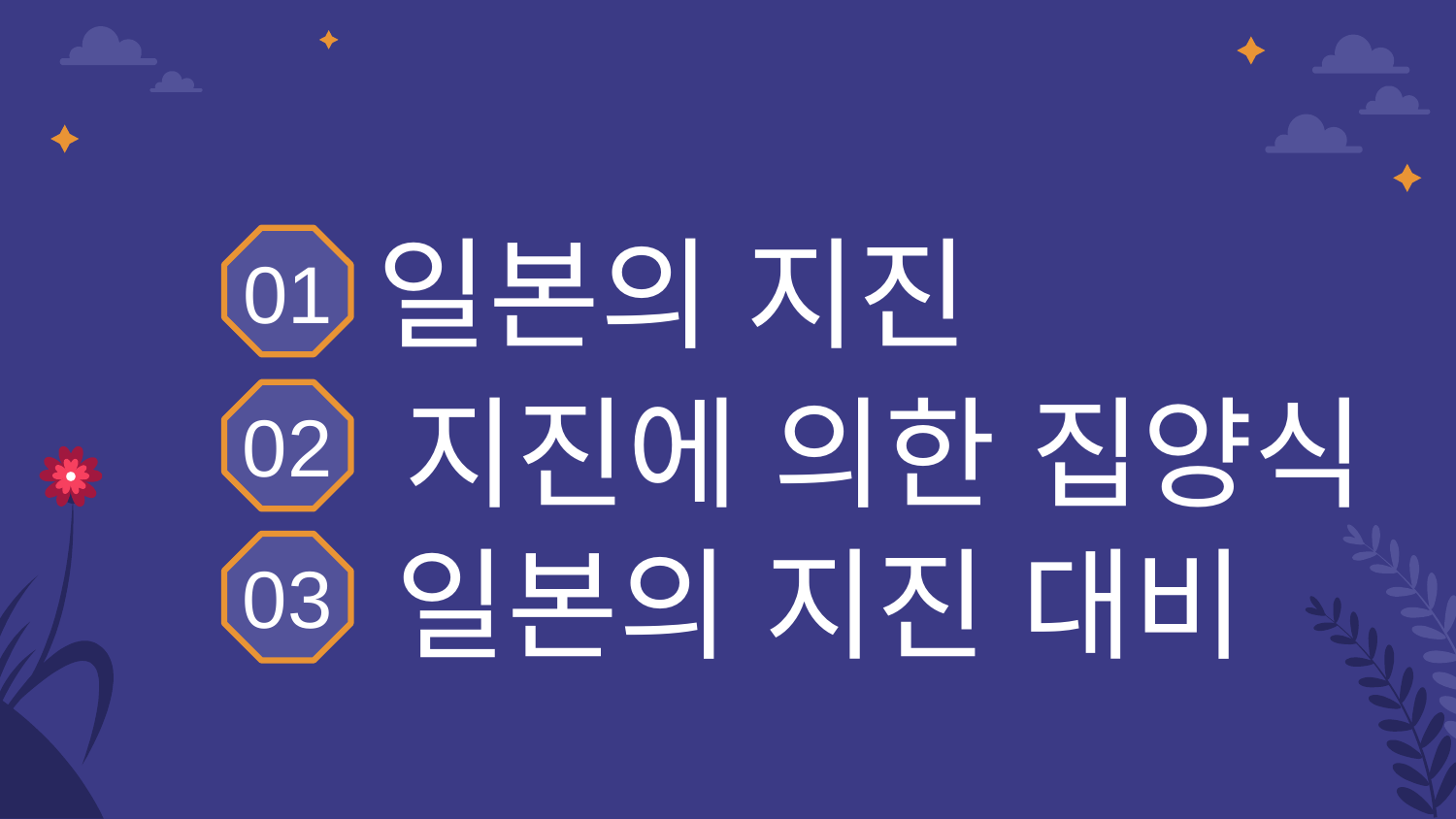

일본의 지진

# 01

지진에 의한 집양식
02
일본의 지진 대비

03